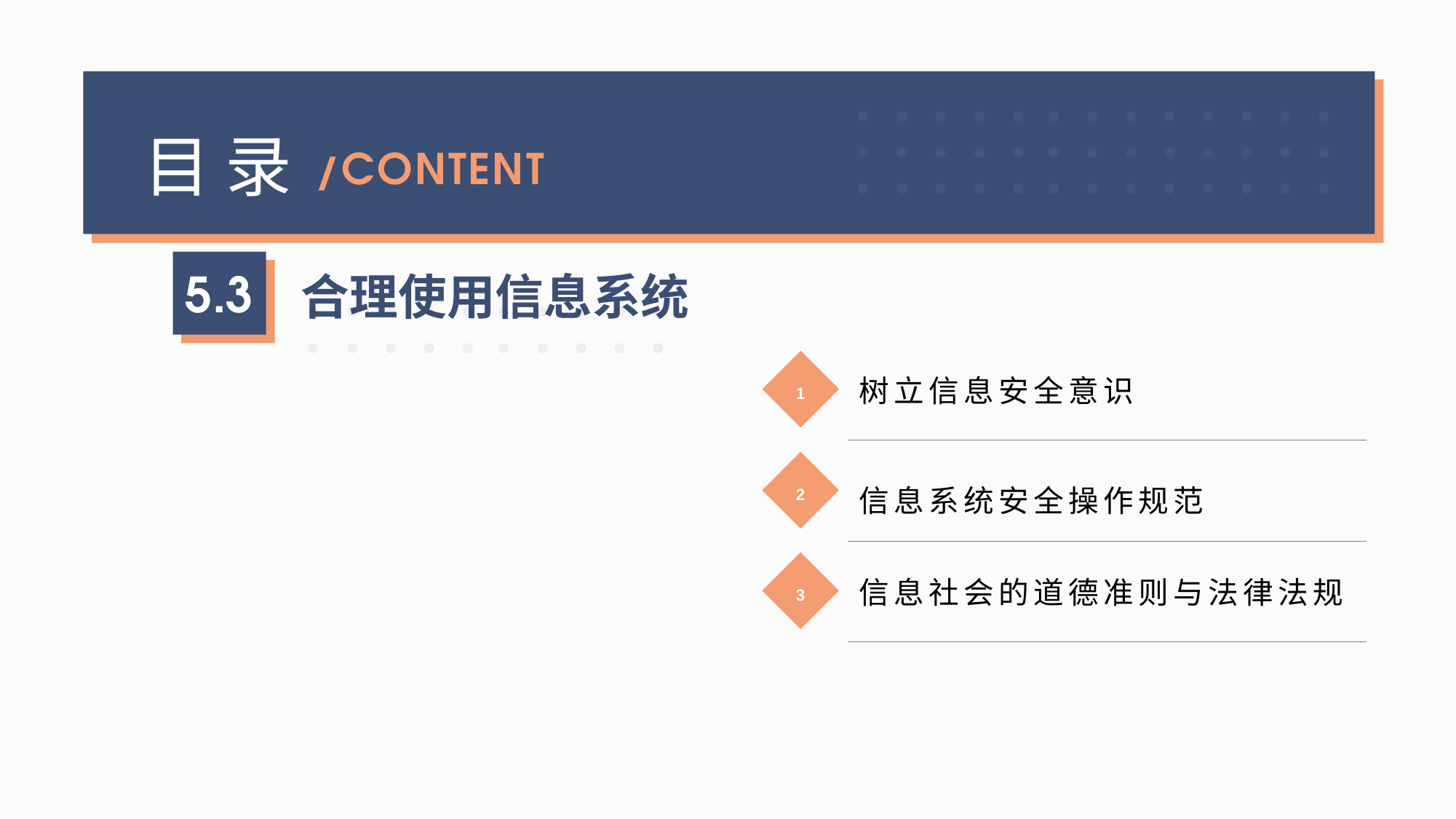

目 录
/CONTENT
5.3
合理使用信息系统

1
树立信息安全意识
2
信息系统安全操作规范
3
信息社会的道德准则与法律法规